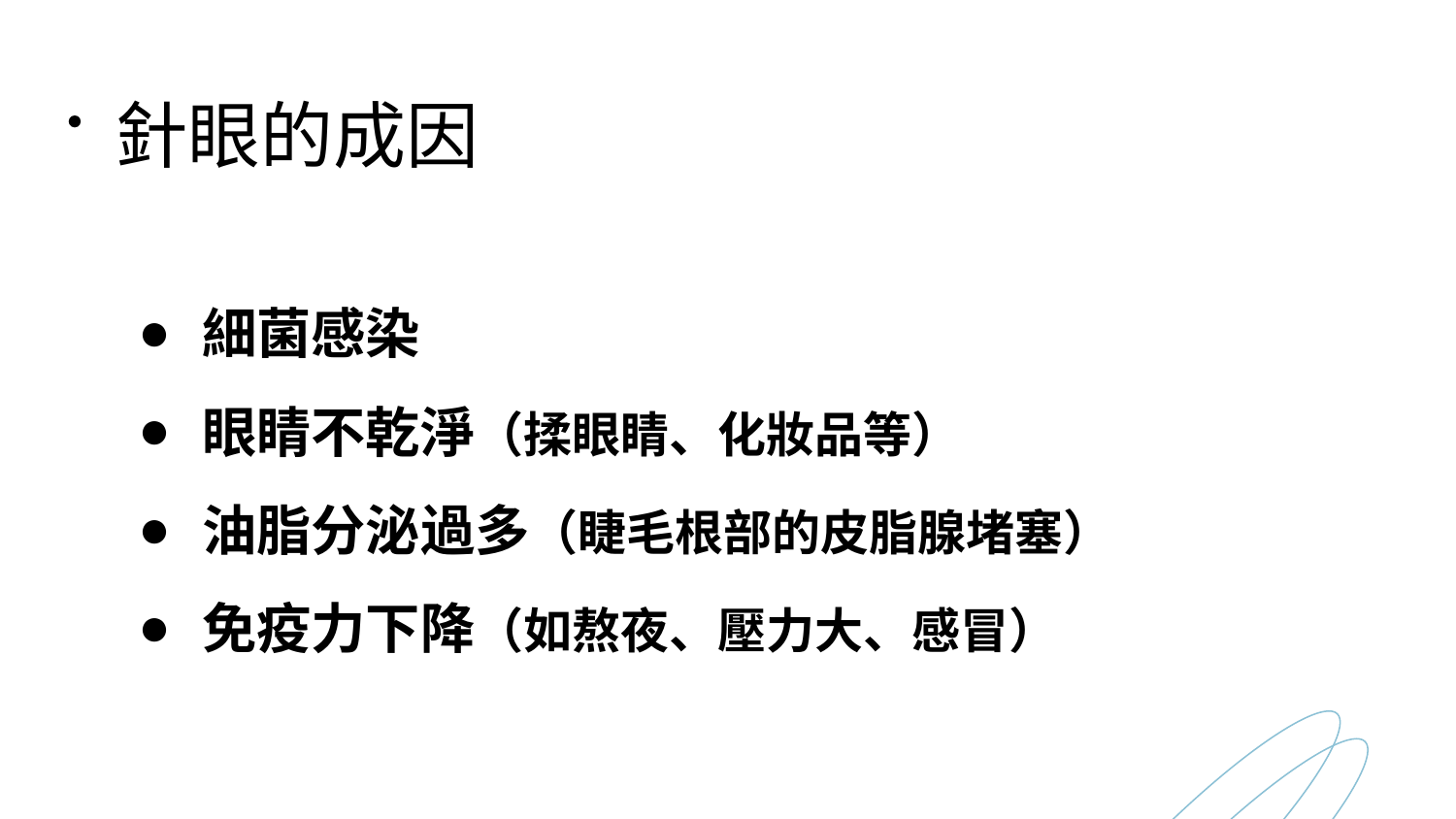

# 針眼的成因
細菌感染
眼睛不乾淨（揉眼睛、化妝品等）
油脂分泌過多（睫毛根部的皮脂腺堵塞）
免疫力下降（如熬夜、壓力大、感冒）